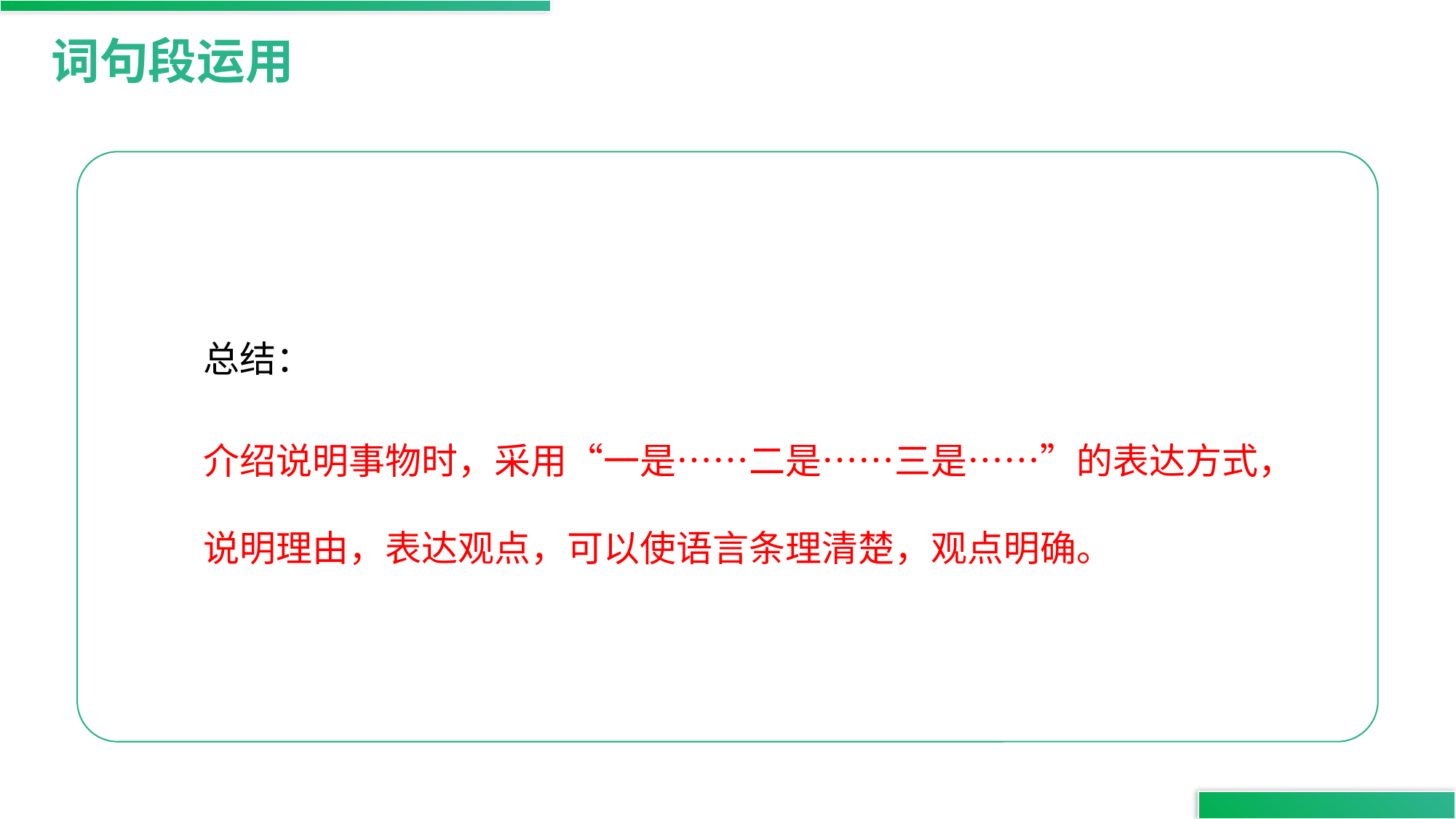

词句段运用
总结：
介绍说明事物时，采用“一是……二是……三是……”的表达方式，说明理由，表达观点，可以使语言条理清楚，观点明确。